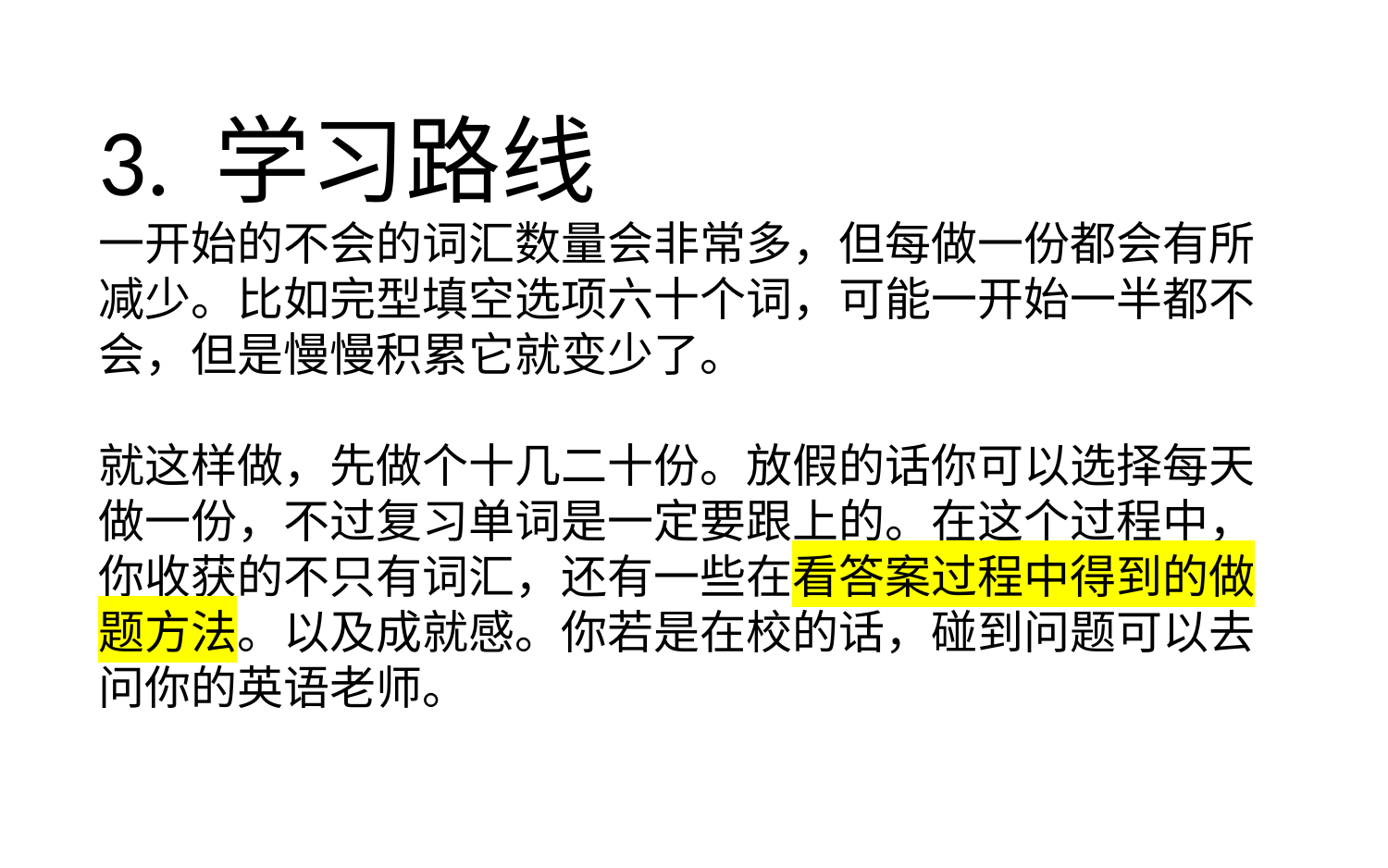

3. 学习路线
一开始的不会的词汇数量会非常多，但每做一份都会有所减少。比如完型填空选项六十个词，可能一开始一半都不会，但是慢慢积累它就变少了。

就这样做，先做个十几二十份。放假的话你可以选择每天做一份，不过复习单词是一定要跟上的。在这个过程中，你收获的不只有词汇，还有一些在看答案过程中得到的做题方法。以及成就感。你若是在校的话，碰到问题可以去问你的英语老师。